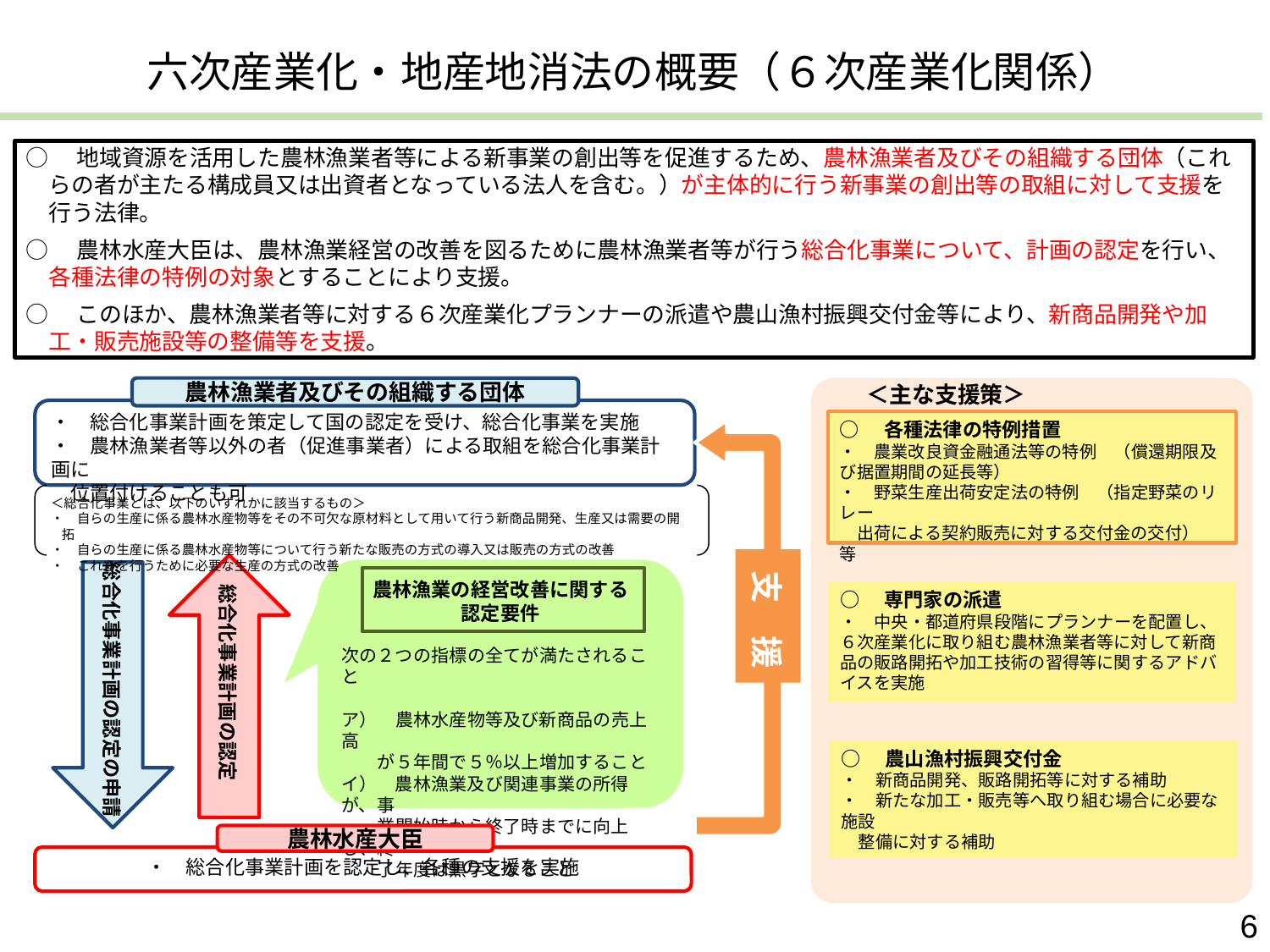

# 六次産業化・地産地消法の概要（６次産業化関係）

○　地域資源を活用した農林漁業者等による新事業の創出等を促進するため、農林漁業者及びその組織する団体（これらの者が主たる構成員又は出資者となっている法人を含む。）が主体的に行う新事業の創出等の取組に対して支援を行う法律。
○　農林水産大臣は、農林漁業経営の改善を図るために農林漁業者等が行う総合化事業について、計画の認定を行い、各種法律の特例の対象とすることにより支援。
○　このほか、農林漁業者等に対する６次産業化プランナーの派遣や農山漁村振興交付金等により、新商品開発や加工・販売施設等の整備等を支援。
＜主な支援策＞
農林漁業者及びその組織する団体

・　総合化事業計画を策定して国の認定を受け、総合化事業を実施
・　農林漁業者等以外の者（促進事業者）による取組を総合化事業計画に
　位置付けることも可
○　各種法律の特例措置
・　農業改良資金融通法等の特例　（償還期限及び据置期間の延長等）
・　野菜生産出荷安定法の特例　（指定野菜のリレー
　出荷による契約販売に対する交付金の交付）　等

＜総合化事業とは、以下のいずれかに該当するもの＞
・　自らの生産に係る農林水産物等をその不可欠な原材料として用いて行う新商品開発、生産又は需要の開拓
・　自らの生産に係る農林水産物等について行う新たな販売の方式の導入又は販売の方式の改善
・　これらを行うために必要な生産の方式の改善
 支　援
総合化事業計画の認定の申請

農林漁業の経営改善に関する
認定要件

次の２つの指標の全てが満たされること

ア）　農林水産物等及び新商品の売上高
　　が５年間で５％以上増加すること
イ）　農林漁業及び関連事業の所得が、事
　　業開始時から終了時までに向上し、終
　　了年度は黒字となること

総合化事業計画の認定
○　専門家の派遣
・　中央・都道府県段階にプランナーを配置し、６次産業化に取り組む農林漁業者等に対して新商品の販路開拓や加工技術の習得等に関するアドバイスを実施

○　農山漁村振興交付金
・　新商品開発、販路開拓等に対する補助
・　新たな加工・販売等へ取り組む場合に必要な施設
　整備に対する補助
農林水産大臣
・　総合化事業計画を認定し、各種の支援を実施
6